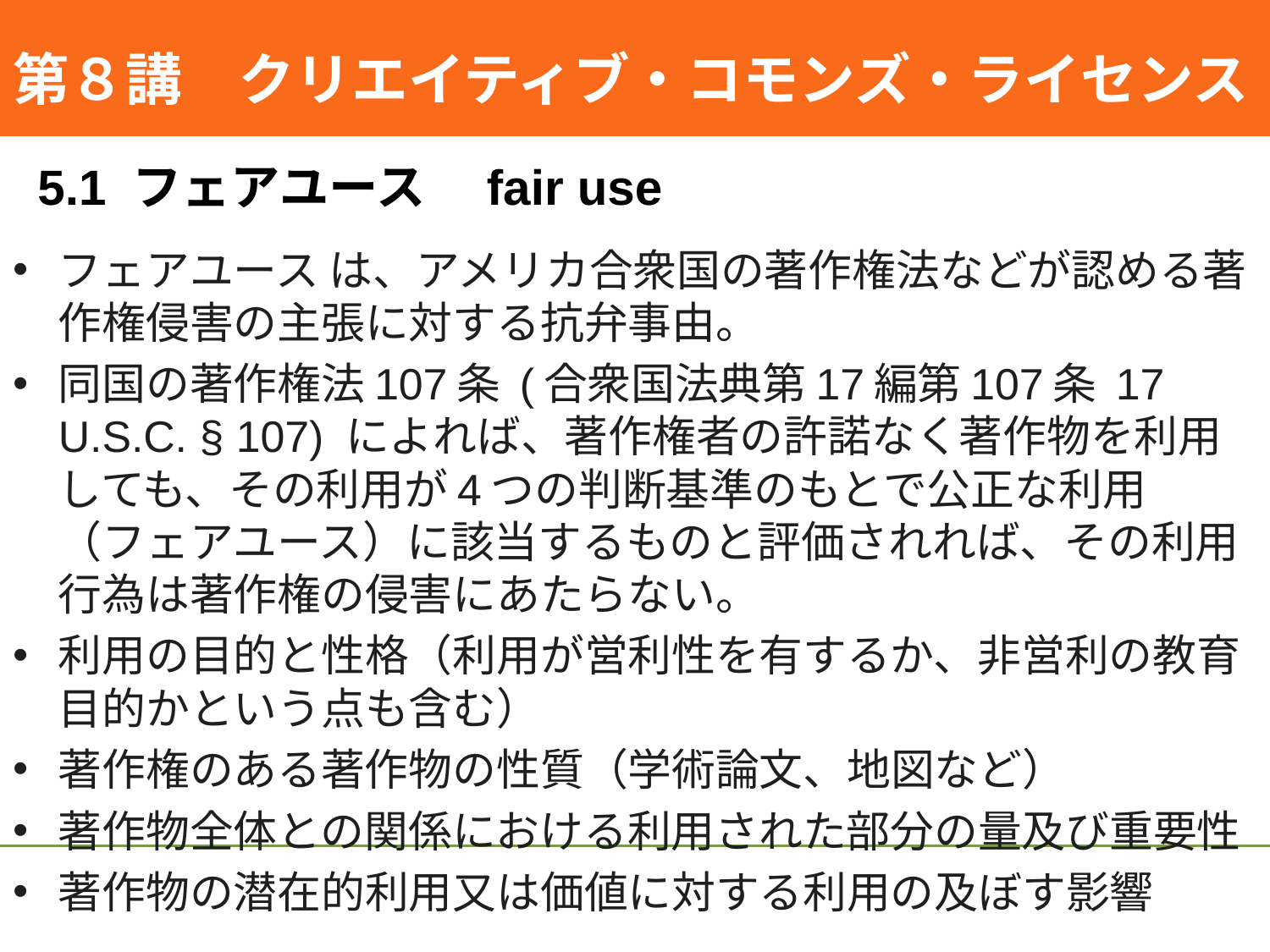

#
第８講　クリエイティブ・コモンズ・ライセンス
5.1 フェアユース　fair use
フェアユース は、アメリカ合衆国の著作権法などが認める著作権侵害の主張に対する抗弁事由。
同国の著作権法107条 (合衆国法典第17編第107条 17 U.S.C. § 107) によれば、著作権者の許諾なく著作物を利用しても、その利用が4つの判断基準のもとで公正な利用（フェアユース）に該当するものと評価されれば、その利用行為は著作権の侵害にあたらない。
利用の目的と性格（利用が営利性を有するか、非営利の教育目的かという点も含む）
著作権のある著作物の性質（学術論文、地図など）
著作物全体との関係における利用された部分の量及び重要性
著作物の潜在的利用又は価値に対する利用の及ぼす影響